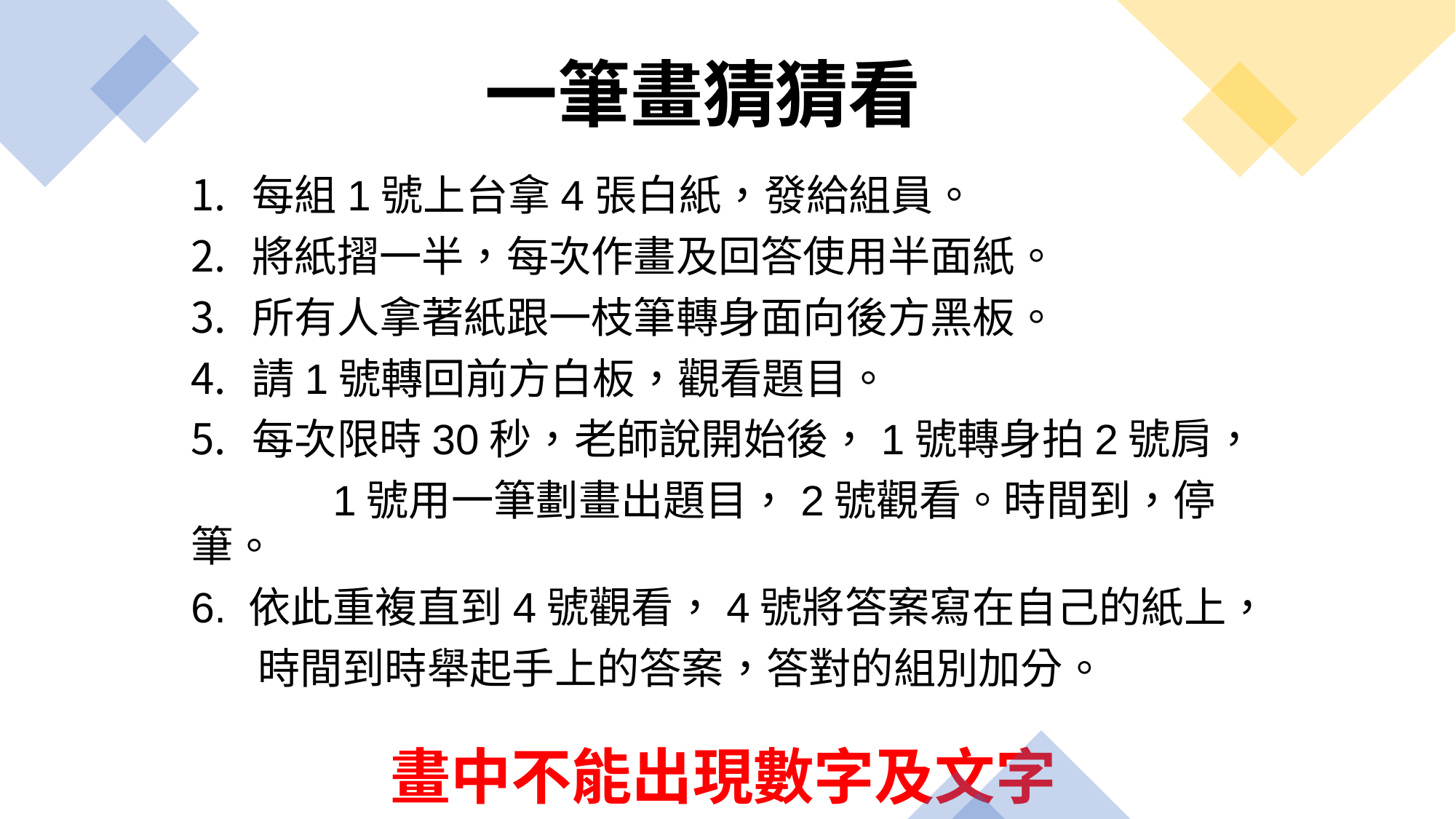

# 一筆畫猜猜看

每組1號上台拿4張白紙，發給組員。
將紙摺一半，每次作畫及回答使用半面紙。
所有人拿著紙跟一枝筆轉身面向後方黑板。
請1號轉回前方白板，觀看題目。
每次限時30秒，老師說開始後，1號轉身拍2號肩，
            1號用一筆劃畫出題目，2號觀看。時間到，停筆。
6. 依此重複直到4號觀看，4號將答案寫在自己的紙上，
      時間到時舉起手上的答案，答對的組別加分。

畫中不能出現數字及文字